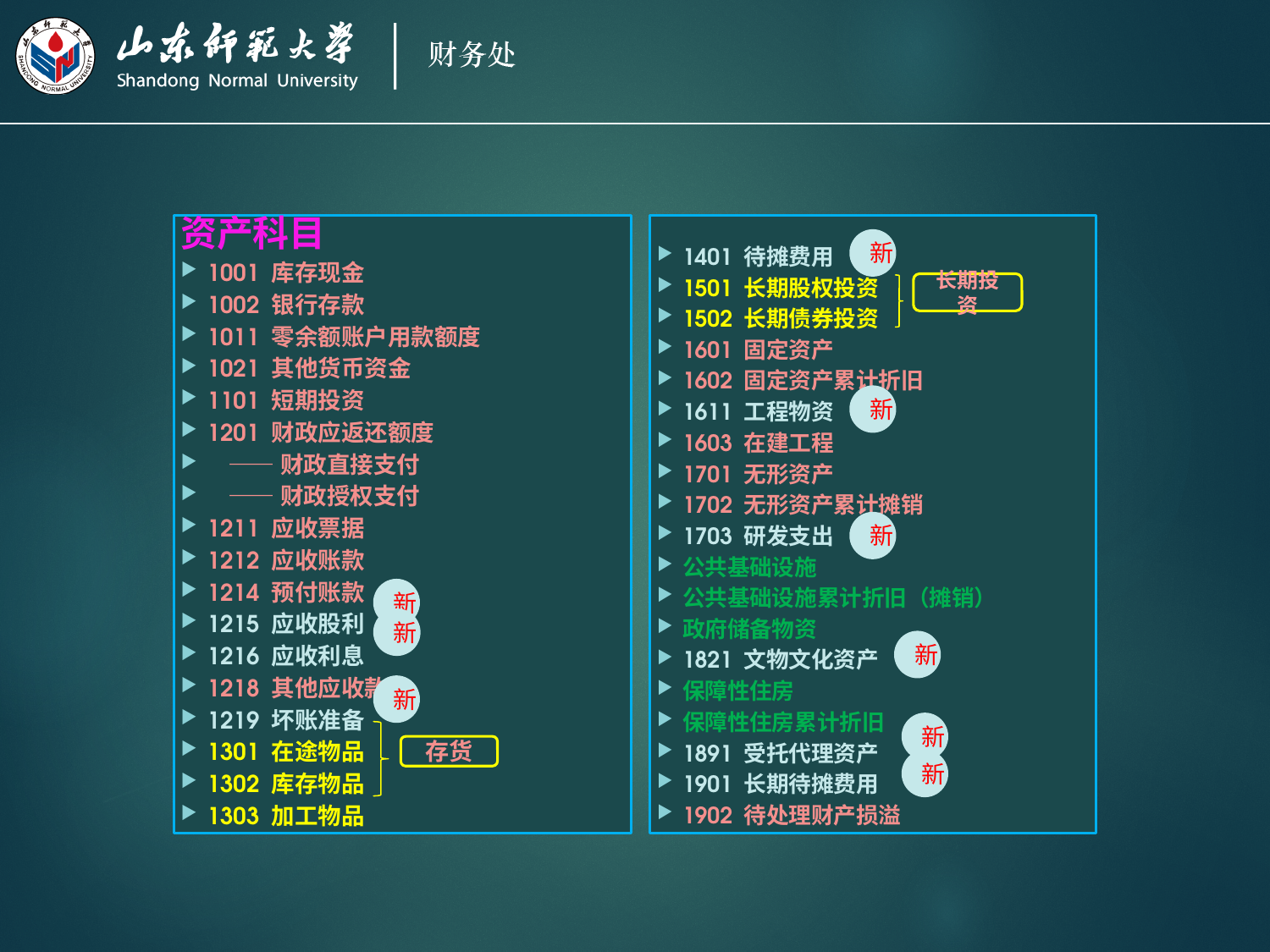

资产科目
1001 库存现金
1002 银行存款
1011 零余额账户用款额度
1021 其他货币资金
1101 短期投资
1201 财政应返还额度
    ——财政直接支付
    ——财政授权支付
1211 应收票据
1212 应收账款
1214 预付账款
1215 应收股利
1216 应收利息
1218 其他应收款
1219 坏账准备
1301 在途物品
1302 库存物品
1303 加工物品

1401 待摊费用
1501 长期股权投资
1502 长期债券投资
1601 固定资产
1602 固定资产累计折旧
1611 工程物资
1603 在建工程
1701 无形资产
1702 无形资产累计摊销
1703 研发支出
公共基础设施
公共基础设施累计折旧（摊销）
政府储备物资
1821 文物文化资产
保障性住房
保障性住房累计折旧
1891 受托代理资产
1901 长期待摊费用
1902 待处理财产损溢

新

长期投资

新
新
新
新
新
新
新

存货
新